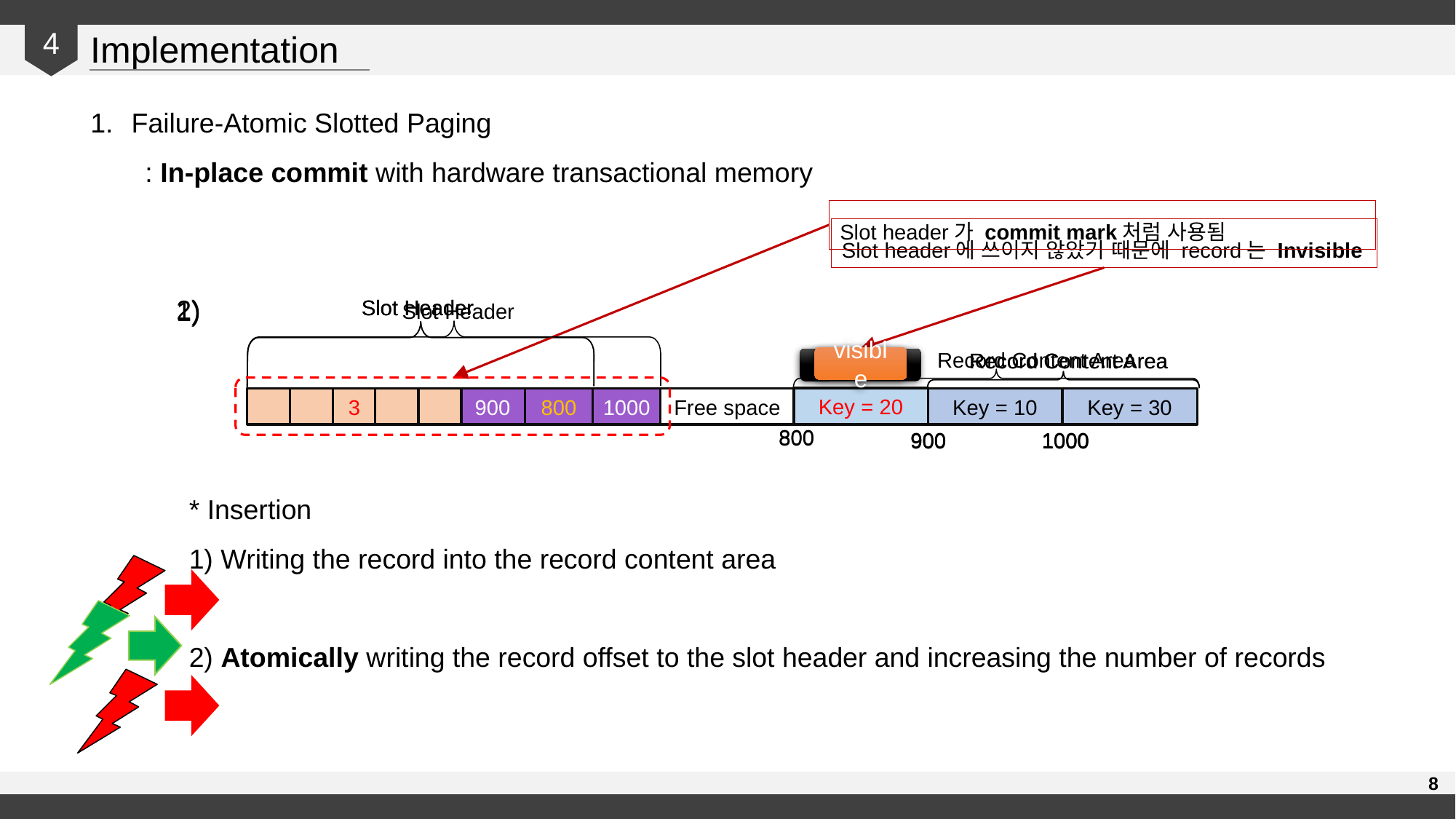

Implementation
4

Failure-Atomic Slotted Paging
: In-place commit with hardware transactional memory
Slot header가 commit mark처럼 사용됨
Slot header에 쓰이지 않았기 때문에 record는 Invisible

Slot Header

Record Content Area
1000

2

Free space
Key = 10
Key = 30
900
    900                1000
invisible
Free space
Key = 20
800

Slot Header

Record Content Area
1000

2

Free space
Key = 10
Key = 30
900
    900                1000

Slot Header

Record Content Area

3

1000
Free space
Key = 10
Key = 30
900
    900                1000
visible

Key = 20
Free space
800
Free space
800
2)
1)
* Insertion
1) Writing the record into the record content area

2) Atomically writing the record offset to the slot header and increasing the number of records

8